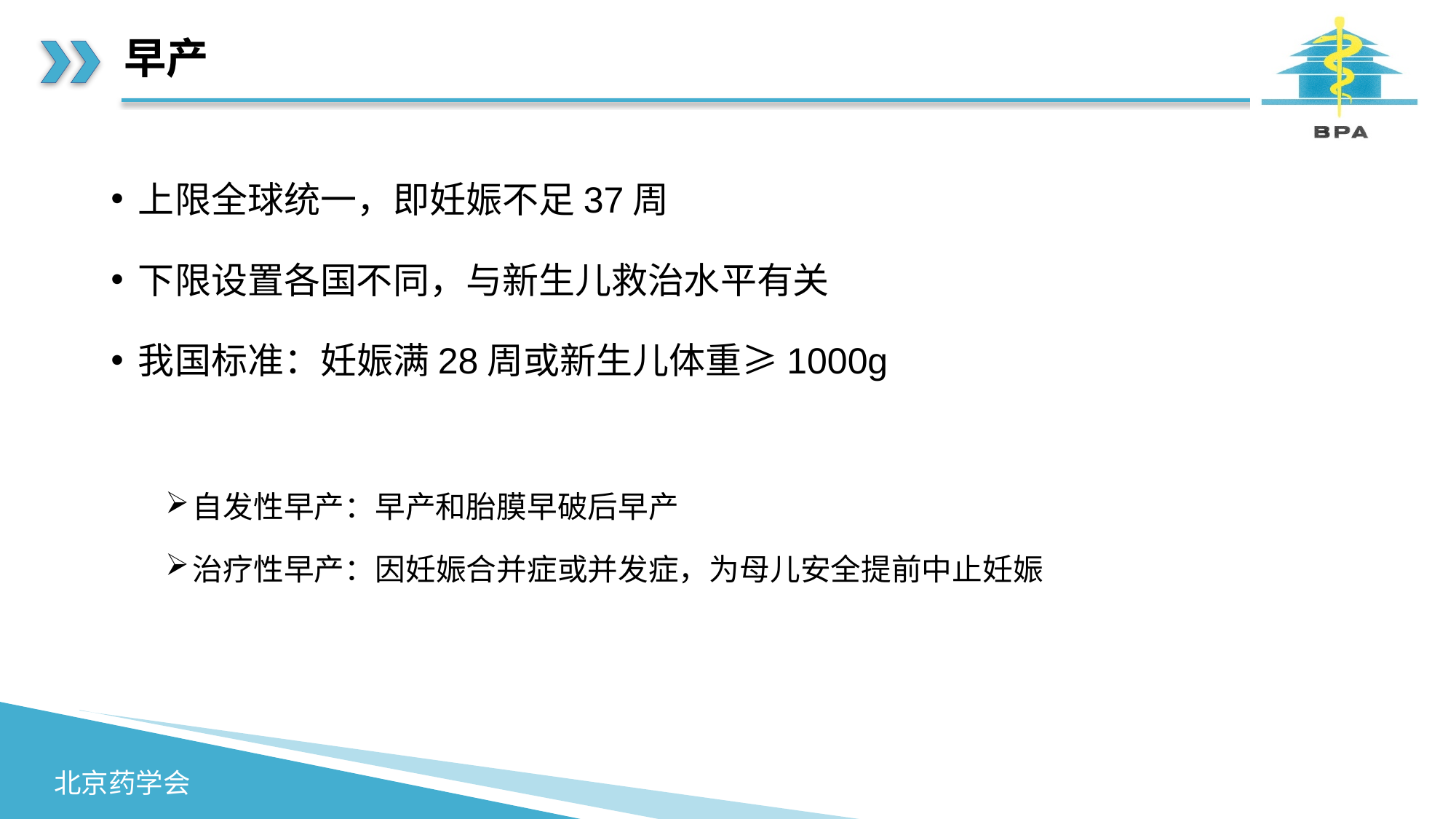

# 早产
上限全球统一，即妊娠不足37周
下限设置各国不同，与新生儿救治水平有关
我国标准：妊娠满28周或新生儿体重≥1000g

自发性早产：早产和胎膜早破后早产
治疗性早产：因妊娠合并症或并发症，为母儿安全提前中止妊娠